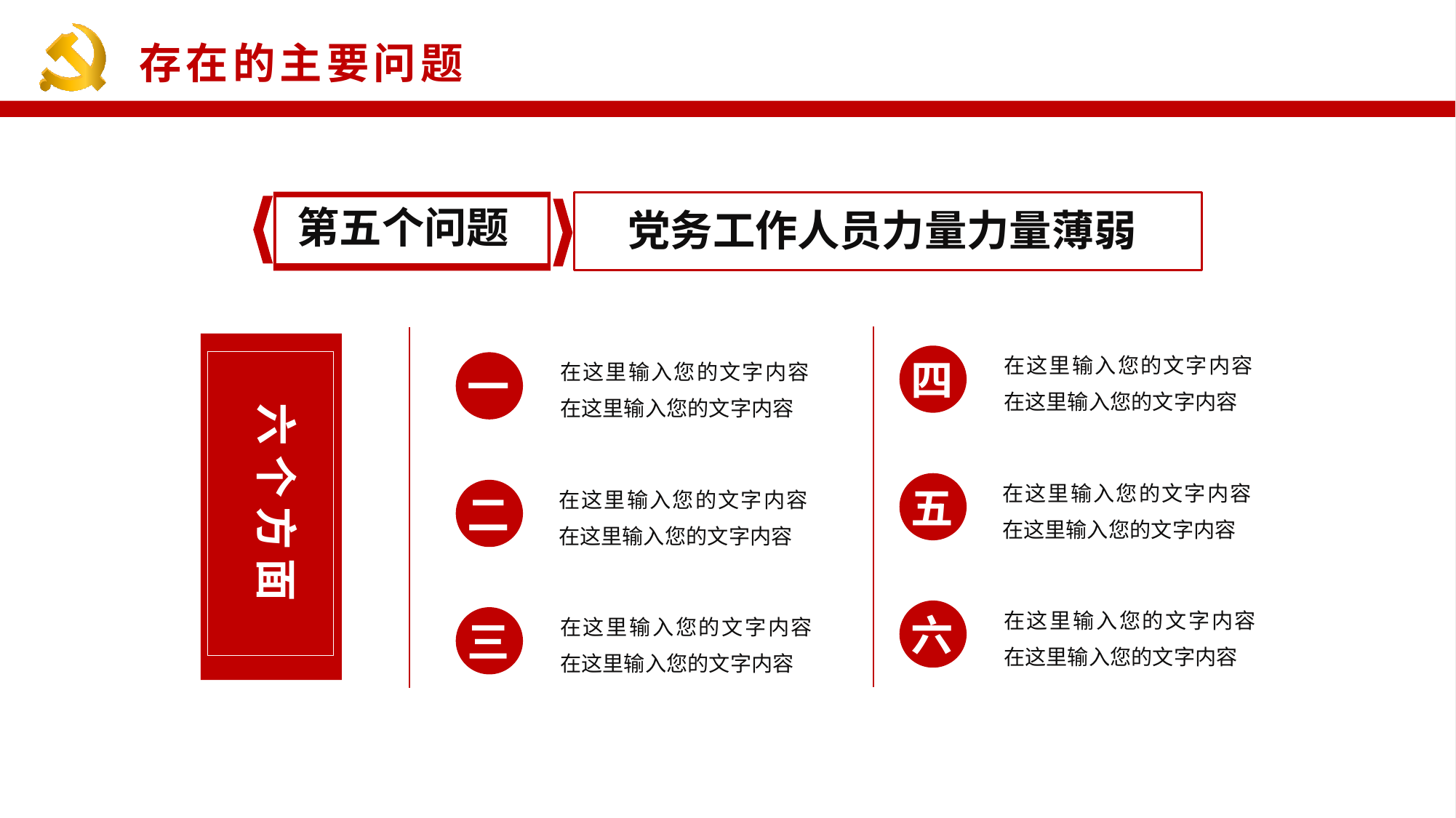

第五个问题

党务工作人员力量力量薄弱

六 个 方 面
在这里输入您的文字内容在这里输入您的文字内容

四
在这里输入您的文字内容在这里输入您的文字内容

一
在这里输入您的文字内容在这里输入您的文字内容

五
在这里输入您的文字内容在这里输入您的文字内容

二
在这里输入您的文字内容在这里输入您的文字内容

六
在这里输入您的文字内容在这里输入您的文字内容

三